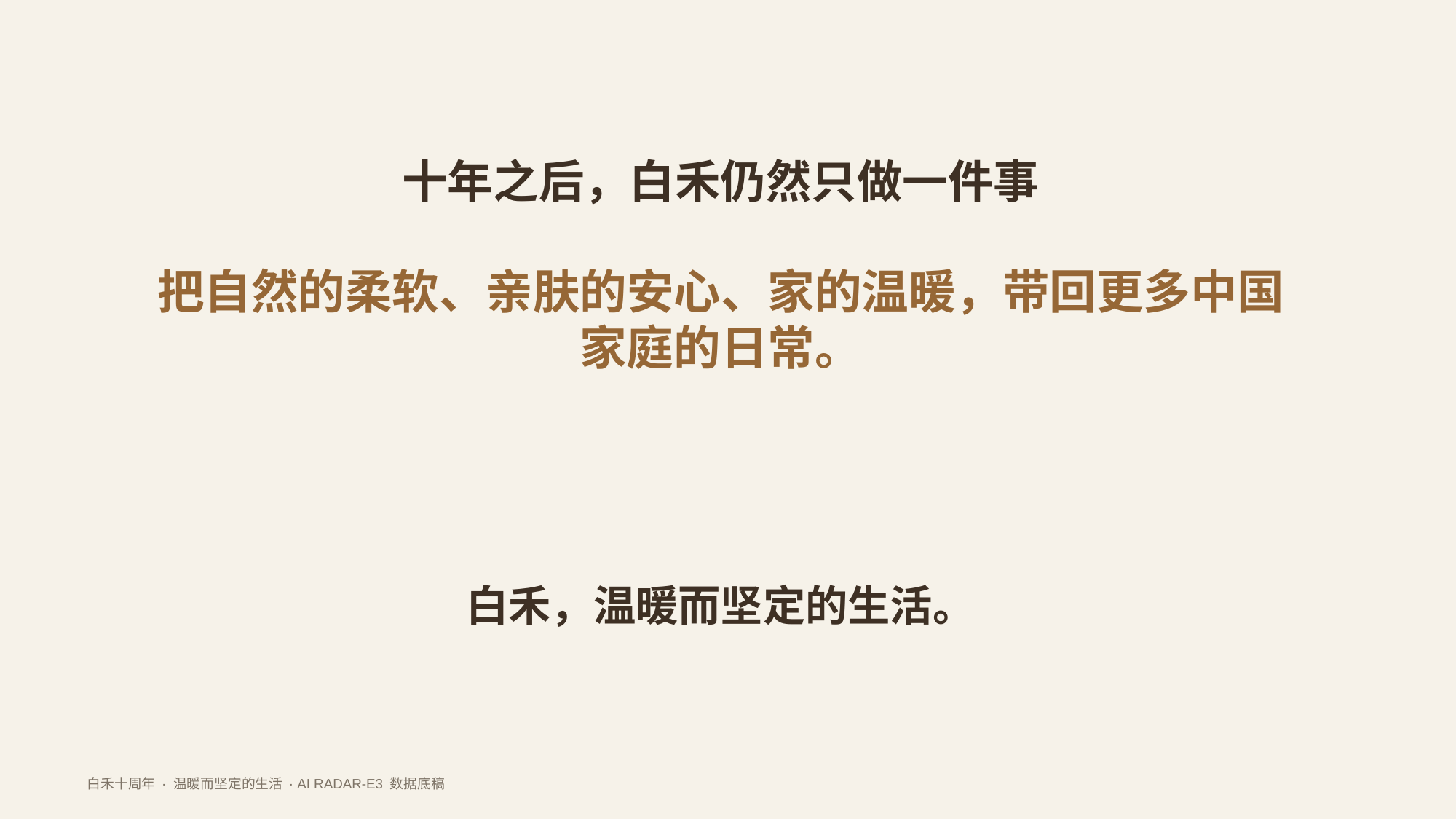

十年之后，白禾仍然只做一件事
把自然的柔软、亲肤的安心、家的温暖，带回更多中国家庭的日常。
白禾，温暖而坚定的生活。
白禾十周年 · 温暖而坚定的生活 · AI RADAR-E3 数据底稿